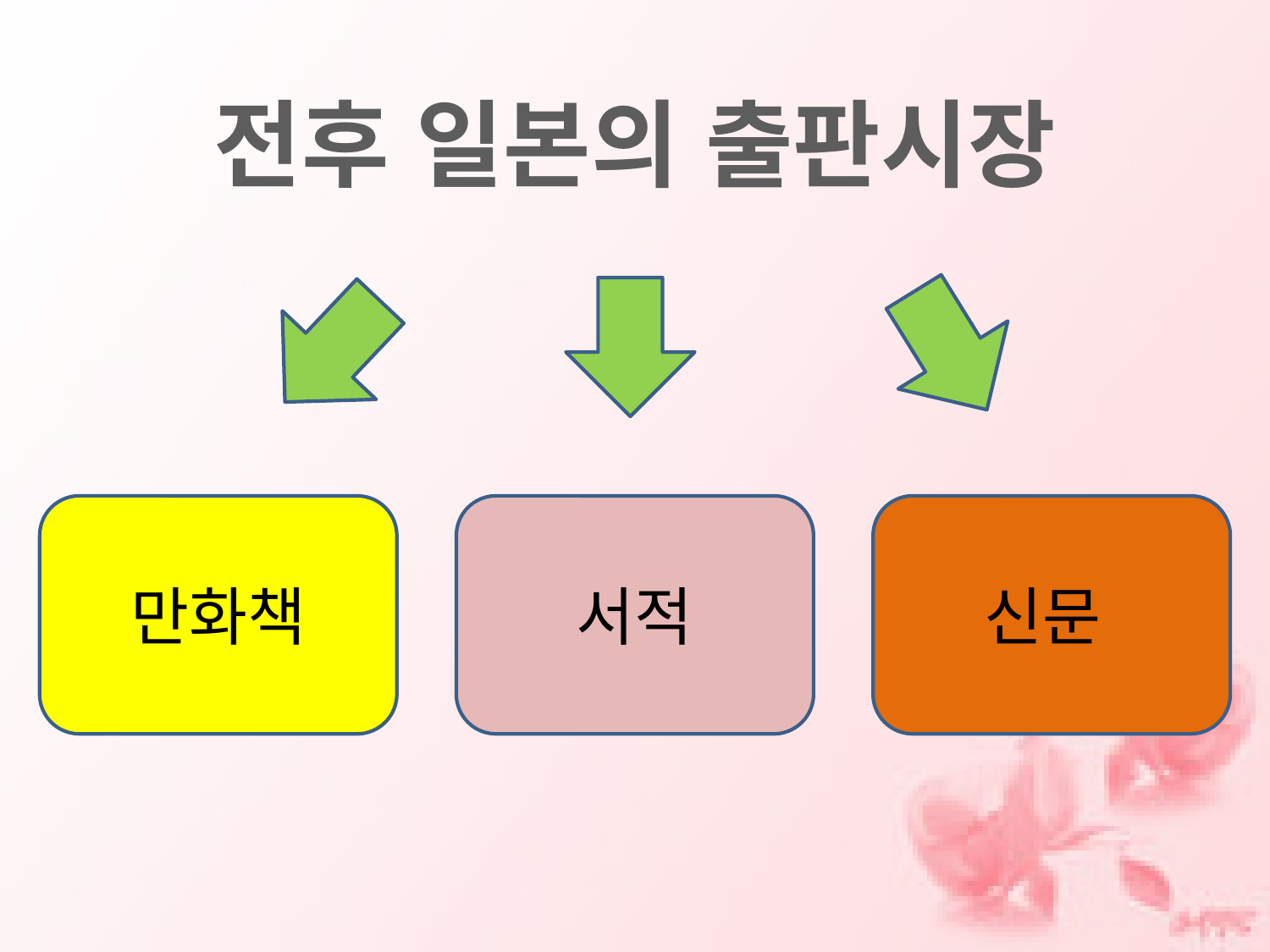

# 전후 일본의 출판시장

만화책
서적
신문